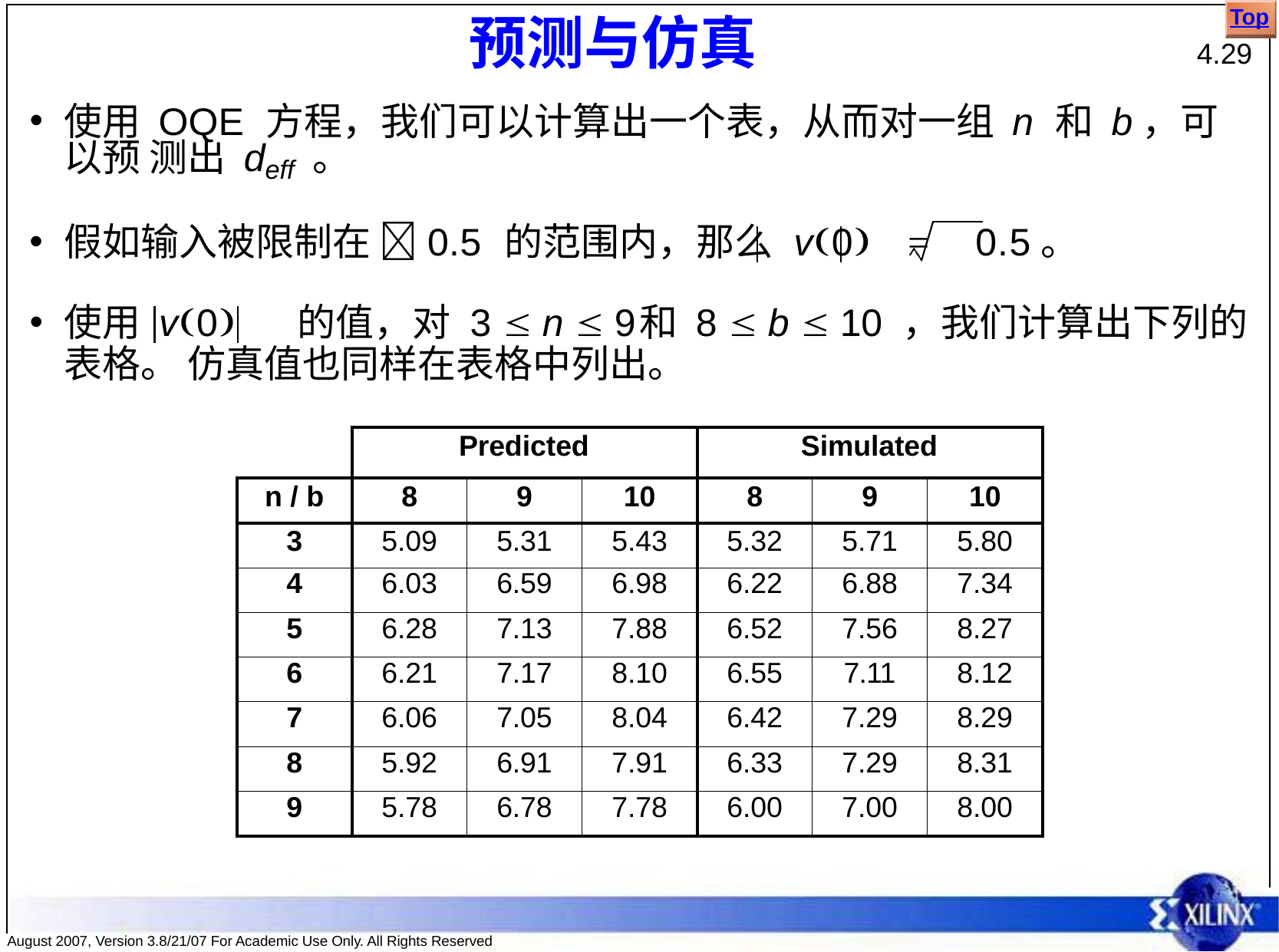

Top
# 预测与仿真
4.29
使用 OQE 方程，我们可以计算出一个表，从而对一组 n 和 b，可以预 测出 deff 。
假如输入被限制在 ±0.5 的范围内，那么 v(0)	=	0.5。
使用 v(0)	的值，对 3 ≤ n ≤ 9	和 8 ≤ b ≤ 10 ，我们计算出下列的表格。 仿真值也同样在表格中列出。

|  | Predicted |  |  | Simulated |  |  |
| --- | --- | --- | --- | --- | --- | --- |
| n / b | 8 | 9 | 10 | 8 | 9 | 10 |
| 3 | 5.09 | 5.31 | 5.43 | 5.32 | 5.71 | 5.80 |
| 4 | 6.03 | 6.59 | 6.98 | 6.22 | 6.88 | 7.34 |
| 5 | 6.28 | 7.13 | 7.88 | 6.52 | 7.56 | 8.27 |
| 6 | 6.21 | 7.17 | 8.10 | 6.55 | 7.11 | 8.12 |
| 7 | 6.06 | 7.05 | 8.04 | 6.42 | 7.29 | 8.29 |
| 8 | 5.92 | 6.91 | 7.91 | 6.33 | 7.29 | 8.31 |
| 9 | 5.78 | 6.78 | 7.78 | 6.00 | 7.00 | 8.00 |
August 2007, Version 3.8/21/07 For Academic Use Only. All Rights Reserved